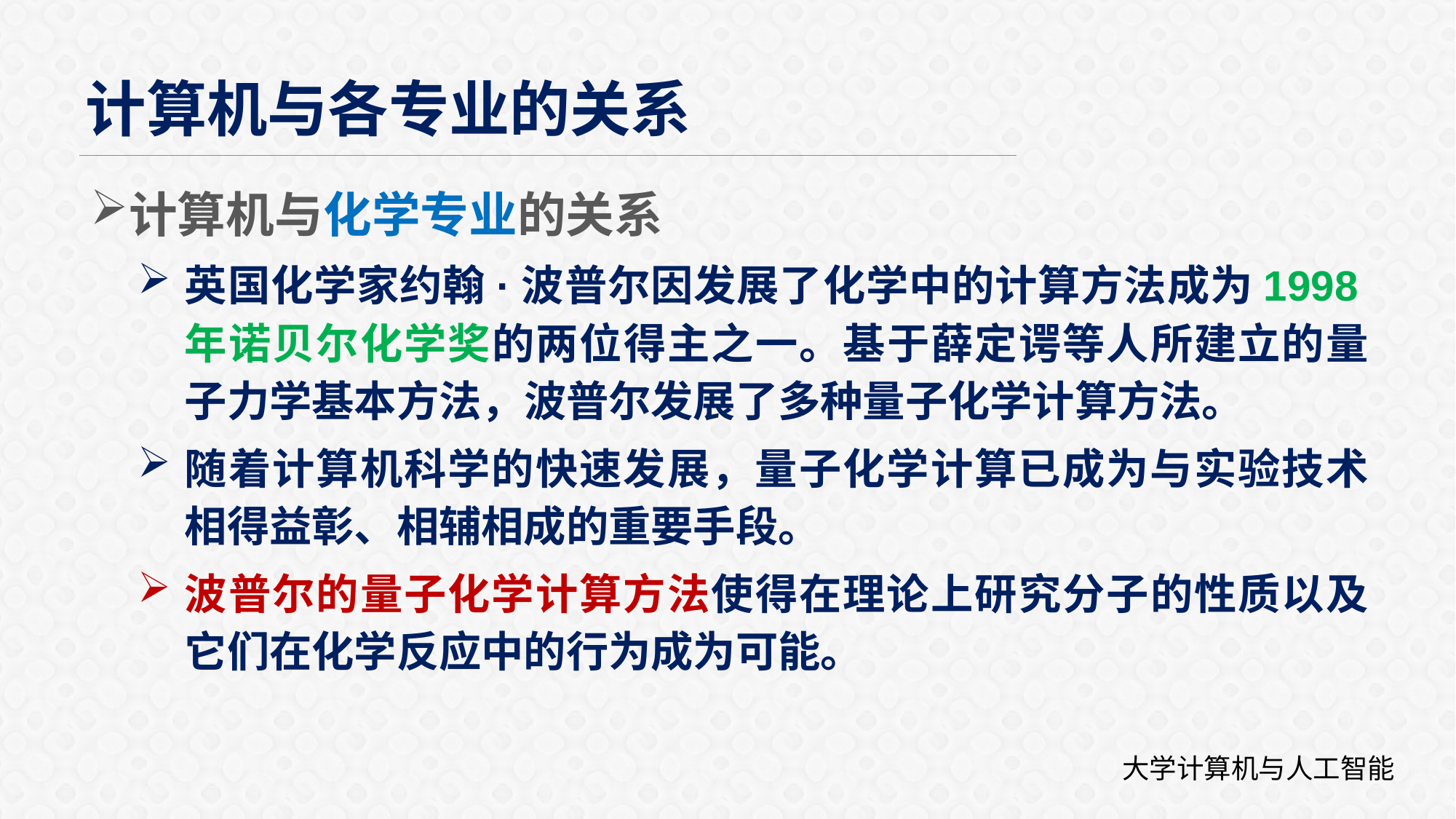

计算机与各专业的关系
计算机与化学专业的关系
英国化学家约翰·波普尔因发展了化学中的计算方法成为1998年诺贝尔化学奖的两位得主之一。基于薛定谔等人所建立的量子力学基本方法，波普尔发展了多种量子化学计算方法。
随着计算机科学的快速发展，量子化学计算已成为与实验技术相得益彰、相辅相成的重要手段。
波普尔的量子化学计算方法使得在理论上研究分子的性质以及它们在化学反应中的行为成为可能。